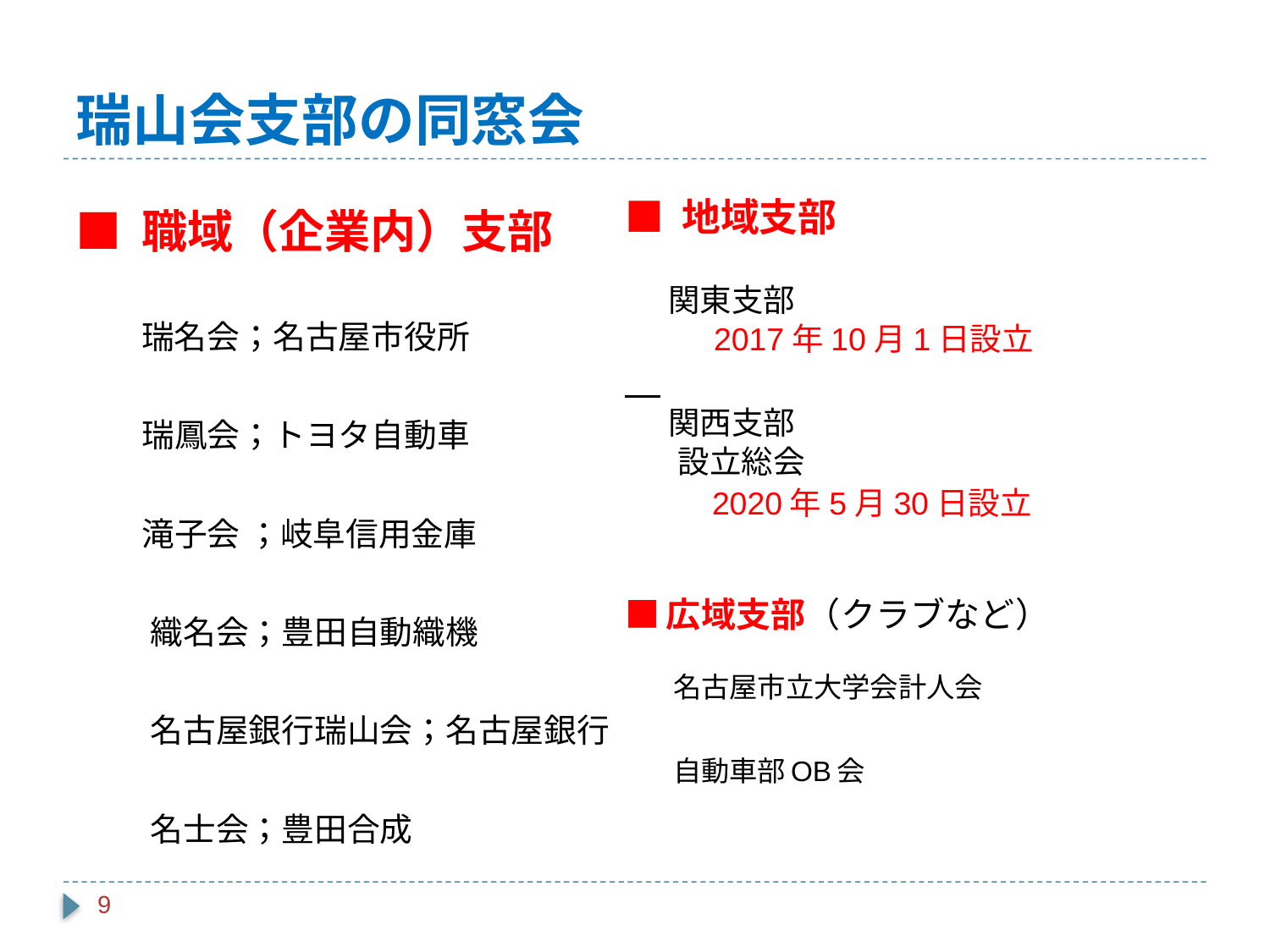

# 瑞山会支部の同窓会
■ 地域支部

　 関東支部
     　　2017年10月1日設立

　 関西支部
　   設立総会
　　 2020年5月30日設立
■ 職域（企業内）支部

　　瑞名会；名古屋市役所

　　瑞鳳会；トヨタ自動車

　　滝子会 ；岐阜信用金庫

　織名会；豊田自動織機

　名古屋銀行瑞山会；名古屋銀行

　名士会；豊田合成

■広域支部（クラブなど）

　　　名古屋市立大学会計人会

　　　自動車部OB会
9